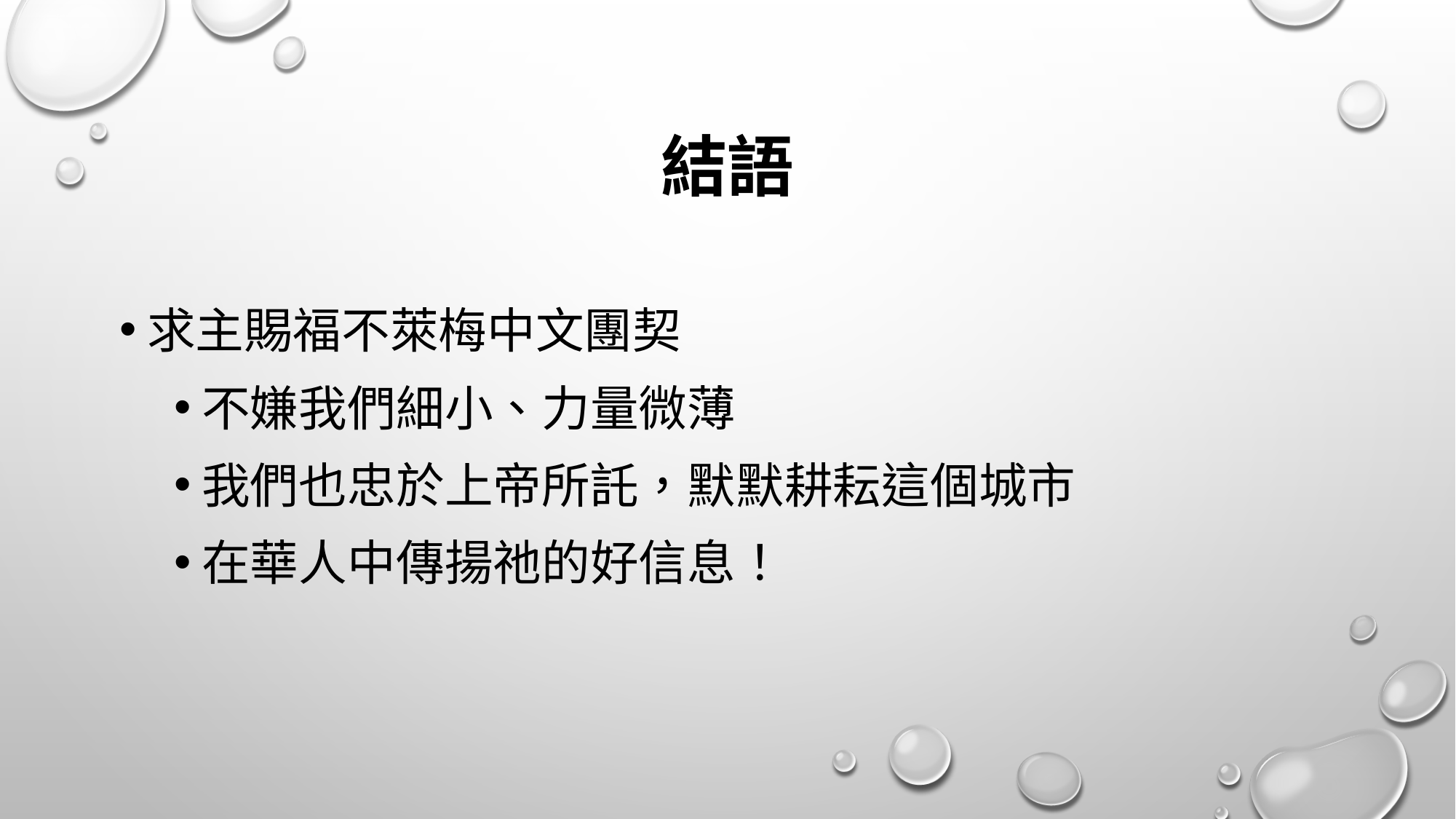

# 結語
求主賜福不萊梅中文團契
不嫌我們細小、力量微薄
我們也忠於上帝所託，默默耕耘這個城市
在華人中傳揚祂的好信息！